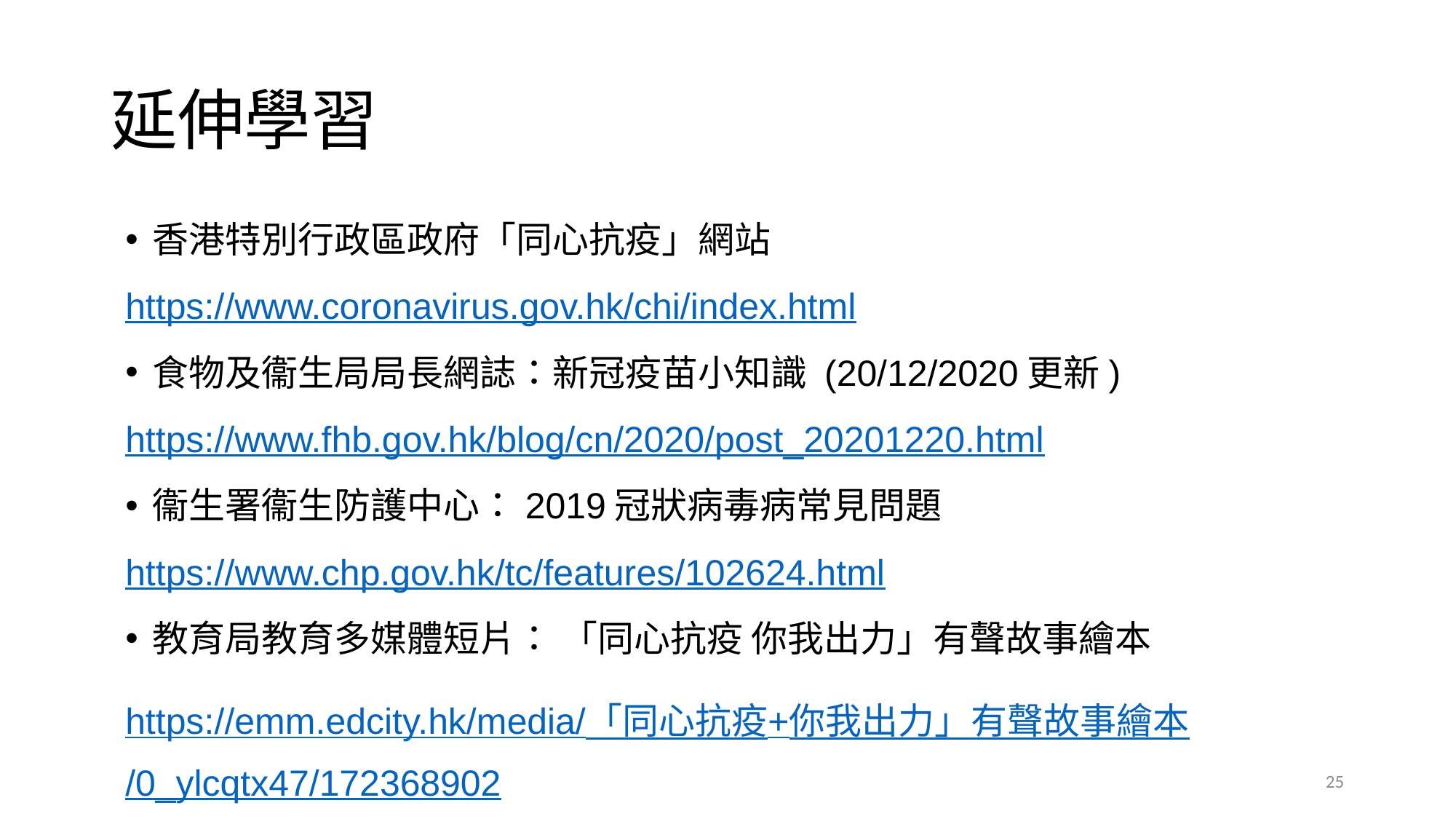

# 延伸學習
香港特別行政區政府「同心抗疫」網站
https://www.coronavirus.gov.hk/chi/index.html
食物及衞生局局長網誌：新冠疫苗小知識 (20/12/2020更新)
https://www.fhb.gov.hk/blog/cn/2020/post_20201220.html
衞生署衞生防護中心：2019冠狀病毒病常見問題
https://www.chp.gov.hk/tc/features/102624.html
教育局教育多媒體短片： 「同心抗疫 你我出力」有聲故事繪本
https://emm.edcity.hk/media/「同心抗疫+你我出力」有聲故事繪本/0_ylcqtx47/172368902

25